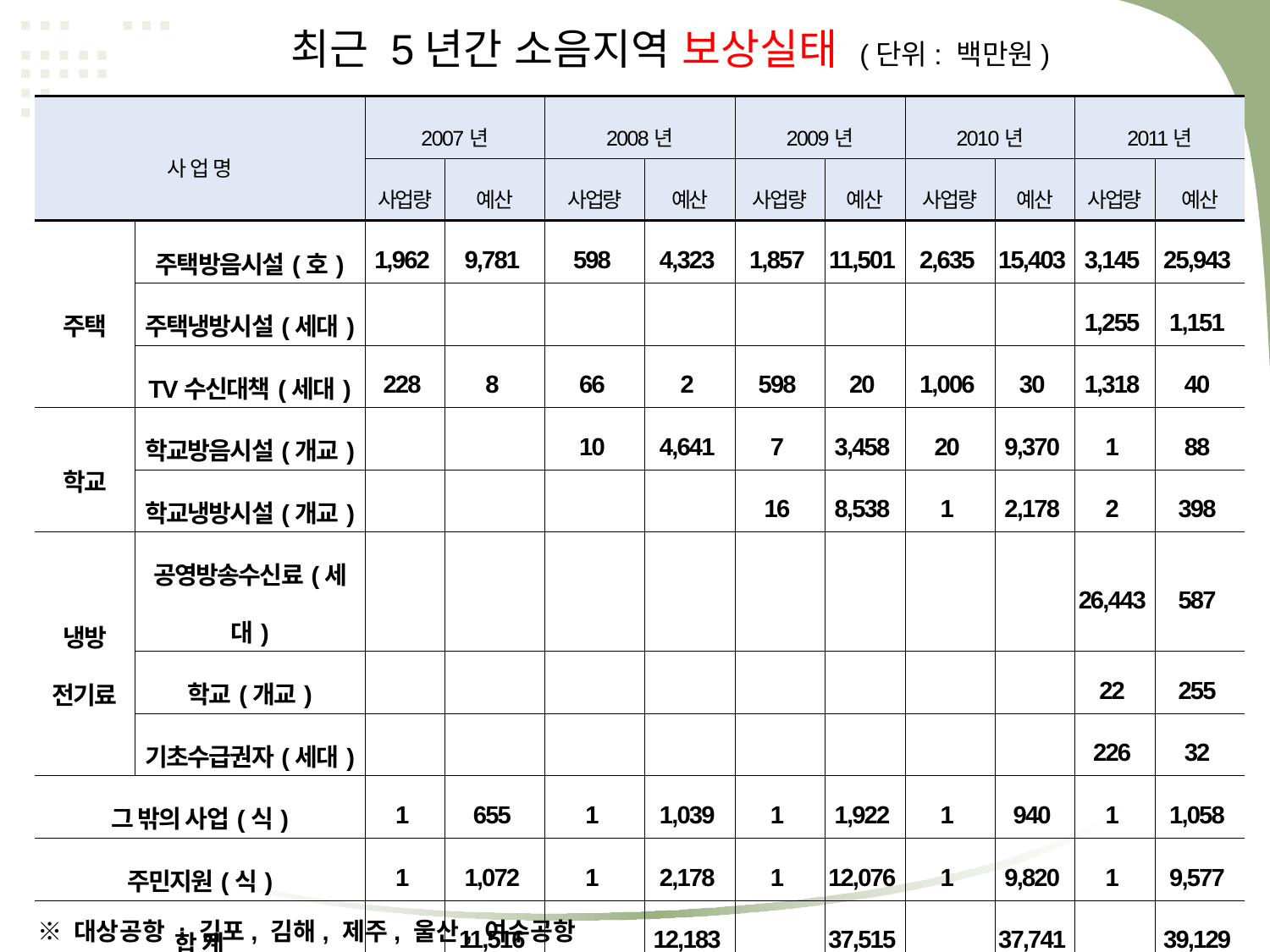

최근 5년간 소음지역 보상실태 (단위: 백만원)
| 사 업 명 |  | 2007년 |  | 2008년 |  | 2009년 |  | 2010년 |  | 2011년 |  |
| --- | --- | --- | --- | --- | --- | --- | --- | --- | --- | --- | --- |
|  |  | 사업량 | 예산 | 사업량 | 예산 | 사업량 | 예산 | 사업량 | 예산 | 사업량 | 예산 |
| 주택 | 주택방음시설(호) | 1,962 | 9,781 | 598 | 4,323 | 1,857 | 11,501 | 2,635 | 15,403 | 3,145 | 25,943 |
|  | 주택냉방시설(세대) |  |  |  |  |  |  |  |  | 1,255 | 1,151 |
|  | TV수신대책(세대) | 228 | 8 | 66 | 2 | 598 | 20 | 1,006 | 30 | 1,318 | 40 |
| 학교 | 학교방음시설(개교) |  |  | 10 | 4,641 | 7 | 3,458 | 20 | 9,370 | 1 | 88 |
|  | 학교냉방시설(개교) |  |  |  |  | 16 | 8,538 | 1 | 2,178 | 2 | 398 |
| 냉방 전기료 | 공영방송수신료(세대) |  |  |  |  |  |  |  |  | 26,443 | 587 |
|  | 학교(개교) |  |  |  |  |  |  |  |  | 22 | 255 |
|  | 기초수급권자(세대) |  |  |  |  |  |  |  |  | 226 | 32 |
| 그 밖의 사업(식) |  | 1 | 655 | 1 | 1,039 | 1 | 1,922 | 1 | 940 | 1 | 1,058 |
| 주민지원(식) |  | 1 | 1,072 | 1 | 2,178 | 1 | 12,076 | 1 | 9,820 | 1 | 9,577 |
| 합 계 |  |  | 11,516 |  | 12,183 |  | 37,515 |  | 37,741 |  | 39,129 |
※ 대상공항 : 김포, 김해, 제주, 울산, 여수공항